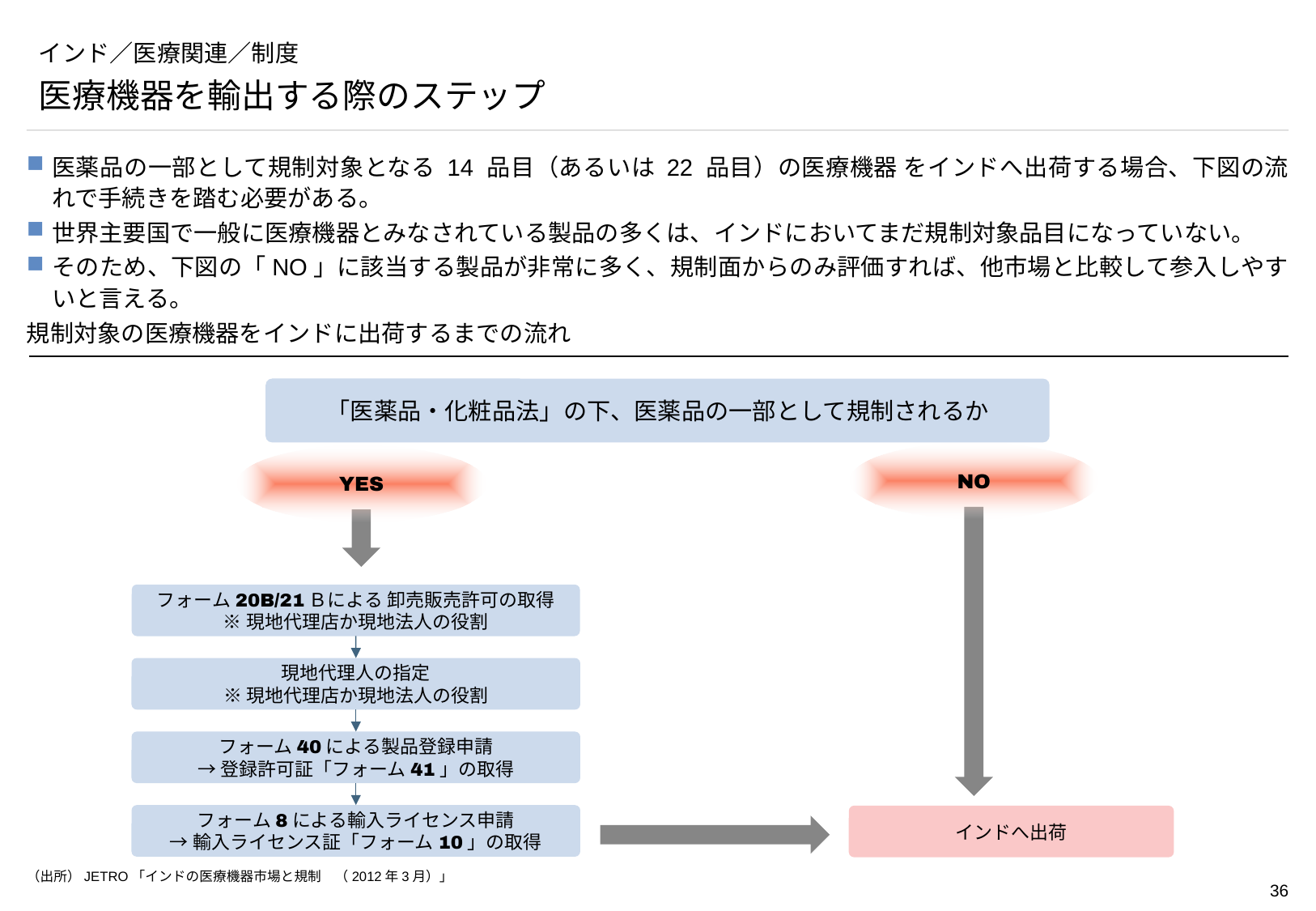

# インド／医療関連／制度
医療機器を輸出する際のステップ
医薬品の一部として規制対象となる 14 品目（あるいは 22 品目）の医療機器 をインドへ出荷する場合、下図の流れで手続きを踏む必要がある。
世界主要国で一般に医療機器とみなされている製品の多くは、インドにおいてまだ規制対象品目になっていない。
そのため、下図の「NO」に該当する製品が非常に多く、規制面からのみ評価すれば、他市場と比較して参入しやすいと言える。
規制対象の医療機器をインドに出荷するまでの流れ
「医薬品・化粧品法」の下、医薬品の一部として規制されるか
NO
YES

フォーム20B/21Ｂによる 卸売販売許可の取得
※現地代理店か現地法人の役割
現地代理人の指定
※現地代理店か現地法人の役割

フォーム40による製品登録申請
→登録許可証「フォーム41」の取得
フォーム8による輸入ライセンス申請
→輸入ライセンス証「フォーム10」の取得
インドへ出荷
（出所）JETRO「インドの医療機器市場と規制　（2012年3月）」